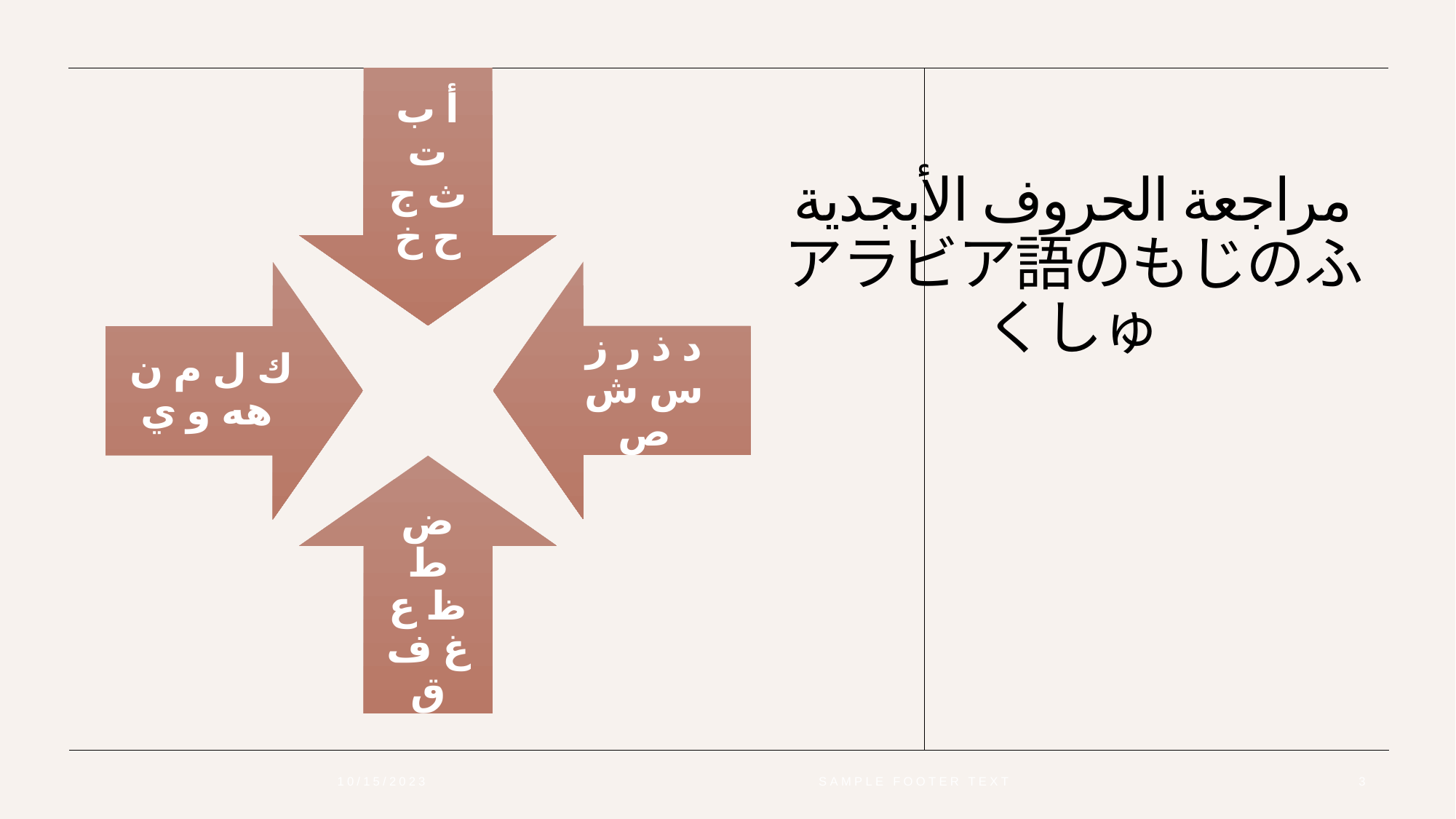

أ ب ت ث ج ح خ
د ذ ر ز س ش ص
ض ط ظ ع غ ف ق
ك ل م ن هه و ي
مراجعة الحروف الأبجدية
アラビア語のもじのふくしゅ

#
10/15/2023
Sample Footer Text
3